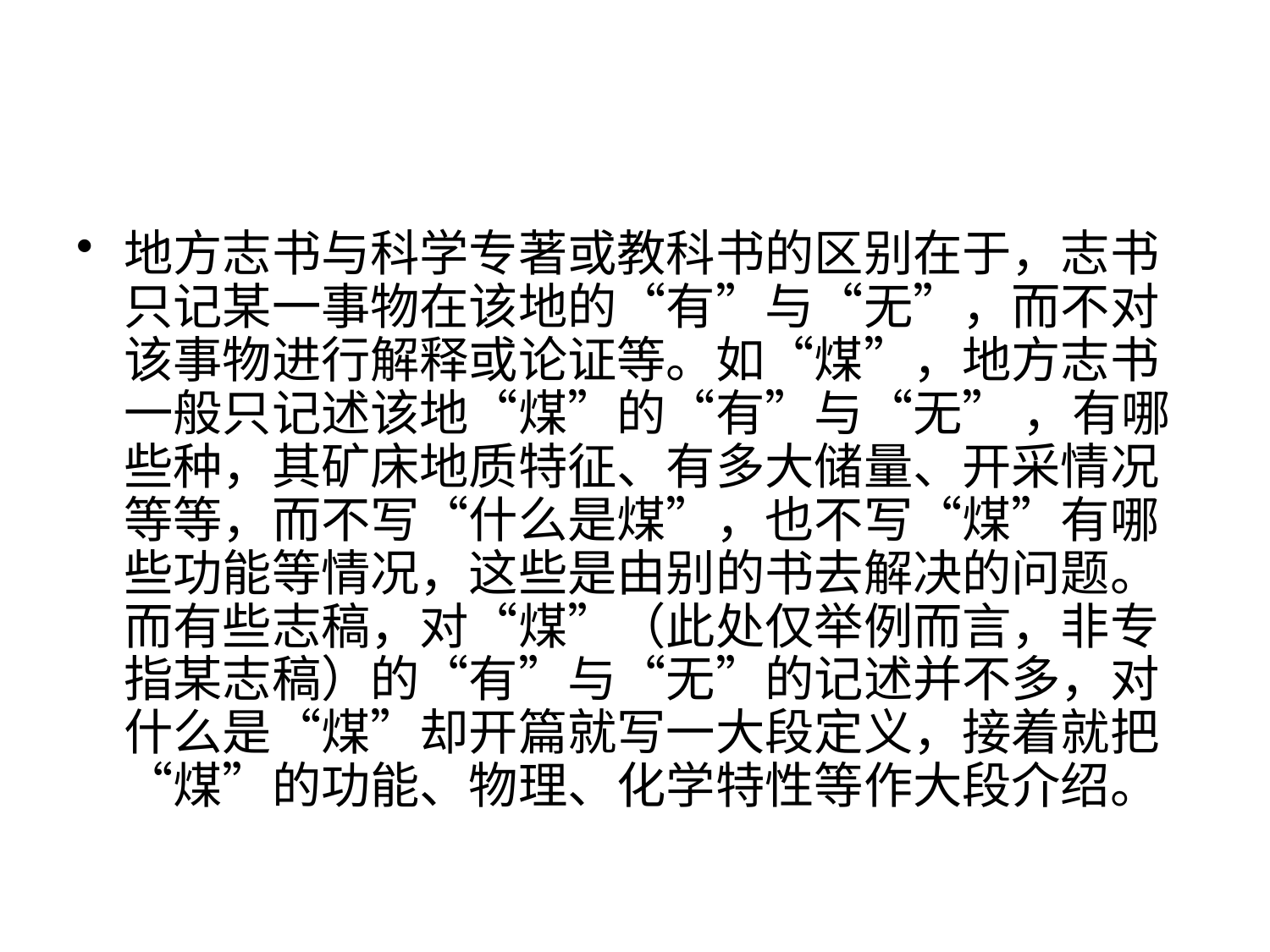

地方志书与科学专著或教科书的区别在于，志书只记某一事物在该地的“有”与“无”，而不对该事物进行解释或论证等。如“煤”，地方志书一般只记述该地“煤”的“有”与“无” ，有哪些种，其矿床地质特征、有多大储量、开采情况等等，而不写“什么是煤”，也不写“煤”有哪些功能等情况，这些是由别的书去解决的问题。而有些志稿，对“煤”（此处仅举例而言，非专指某志稿）的“有”与“无”的记述并不多，对什么是“煤”却开篇就写一大段定义，接着就把“煤”的功能、物理、化学特性等作大段介绍。